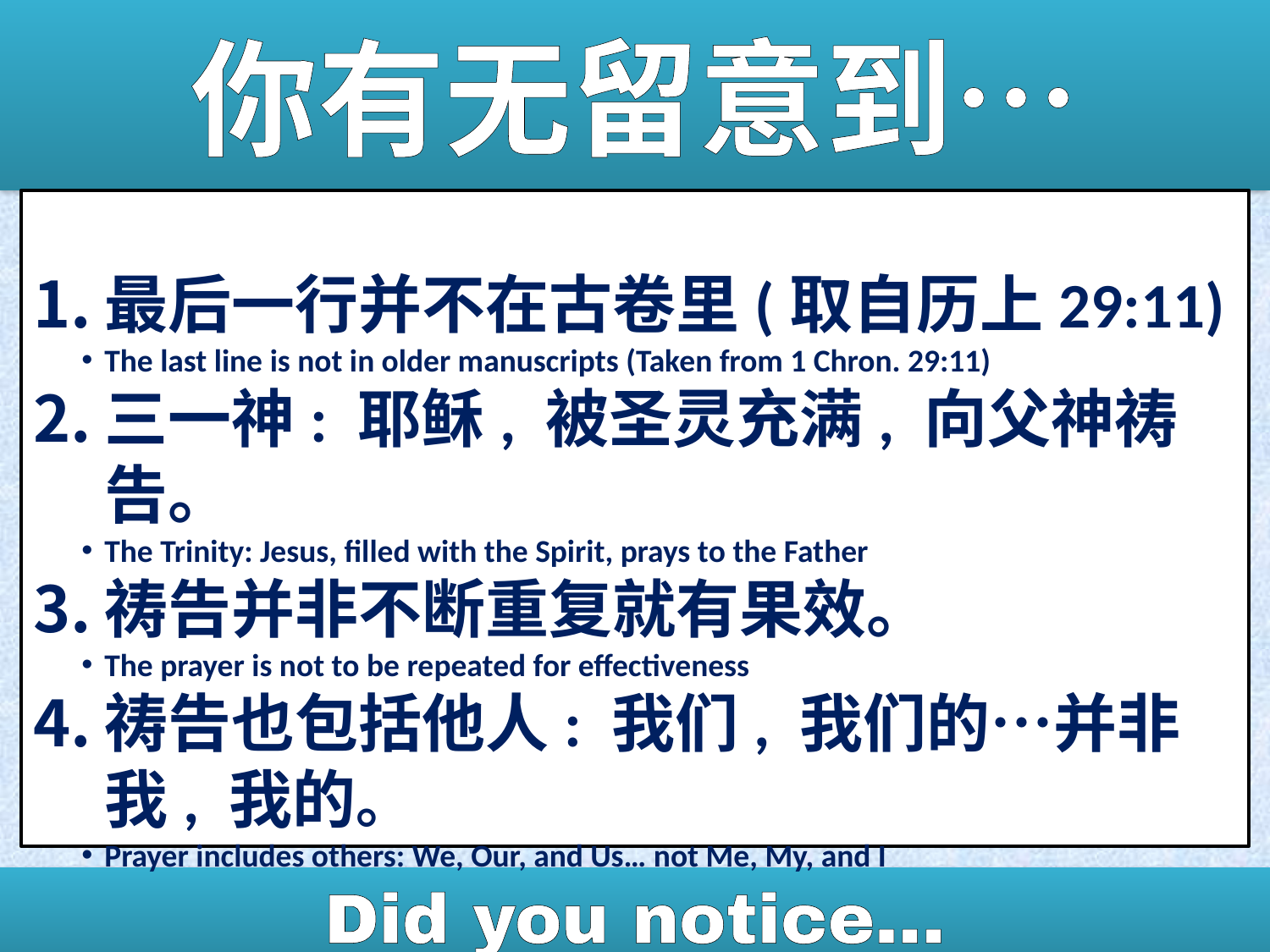

# 你有无留意到…

最后一行并不在古卷里(取自历上29:11)
The last line is not in older manuscripts (Taken from 1 Chron. 29:11)
三一神: 耶稣, 被圣灵充满, 向父神祷告。
The Trinity: Jesus, filled with the Spirit, prays to the Father
祷告并非不断重复就有果效。
The prayer is not to be repeated for effectiveness
祷告也包括他人: 我们, 我们的…并非我, 我的。
Prayer includes others: We, Our, and Us… not Me, My, and I

Did you notice…